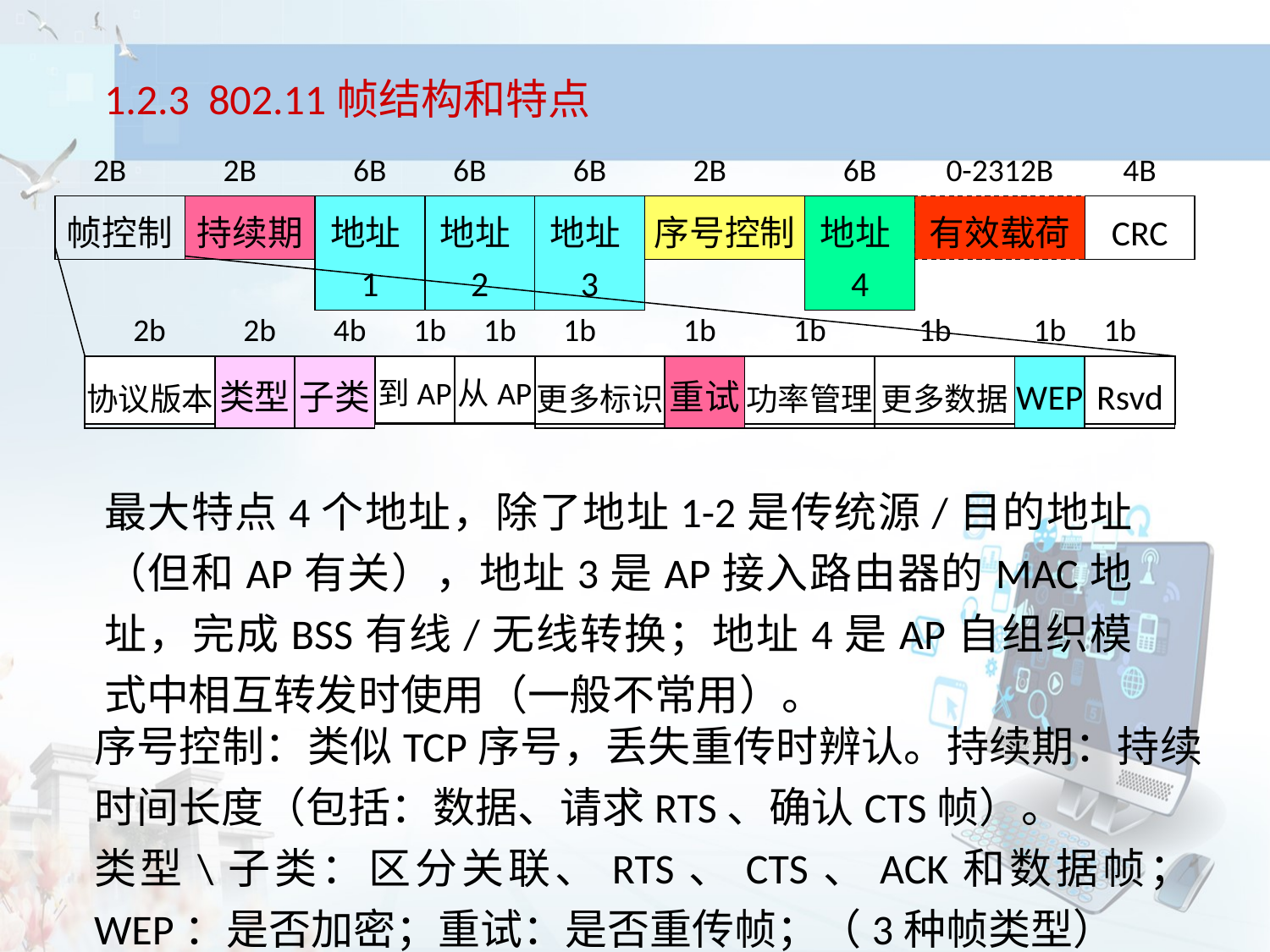

1.2.3  802.11帧结构和特点
2B
2B
6B
6B
6B
2B
6B
0-2312B
4B
帧控制
持续期
地址1
地址2
地址3
序号控制
地址4
有效载荷
CRC

2b
2b
4b
1b
1b
1b
1b
1b
1b
1b
1b
协议版本
类型
子类
到AP
从AP
更多标识
重试
功率管理
更多数据
WEP
Rsvd

最大特点4个地址，除了地址1-2是传统源/目的地址（但和AP有关），地址3是AP接入路由器的MAC地址，完成BSS有线/无线转换；地址4是AP自组织模式中相互转发时使用（一般不常用）。
序号控制：类似TCP序号，丢失重传时辨认。持续期：持续时间长度（包括：数据、请求RTS、确认CTS帧）。
类型\子类：区分关联、RTS、CTS、ACK和数据帧；WEP：是否加密；重试：是否重传帧；（3种帧类型）